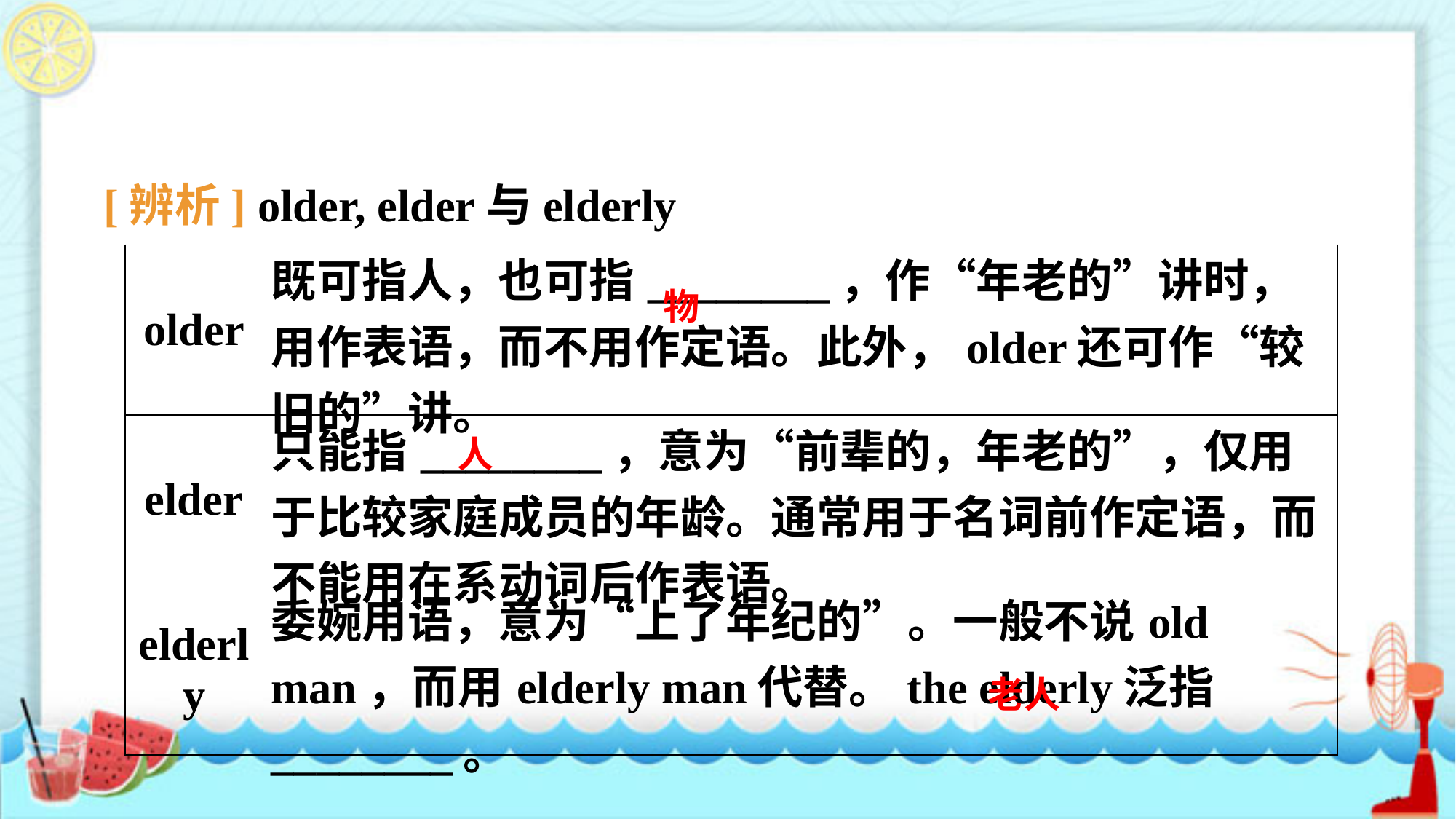

[辨析] older, elder与elderly
| older | 既可指人，也可指\_\_\_\_\_\_\_\_，作“年老的”讲时，用作表语，而不用作定语。此外，older还可作“较旧的”讲。 |
| --- | --- |
| elder | 只能指\_\_\_\_\_\_\_\_，意为“前辈的，年老的”，仅用于比较家庭成员的年龄。通常用于名词前作定语，而不能用在系动词后作表语。 |
| elderly | 委婉用语，意为“上了年纪的”。一般不说old man，而用elderly man代替。the elderly泛指\_\_\_\_\_\_\_\_。 |
物
 人
 老人